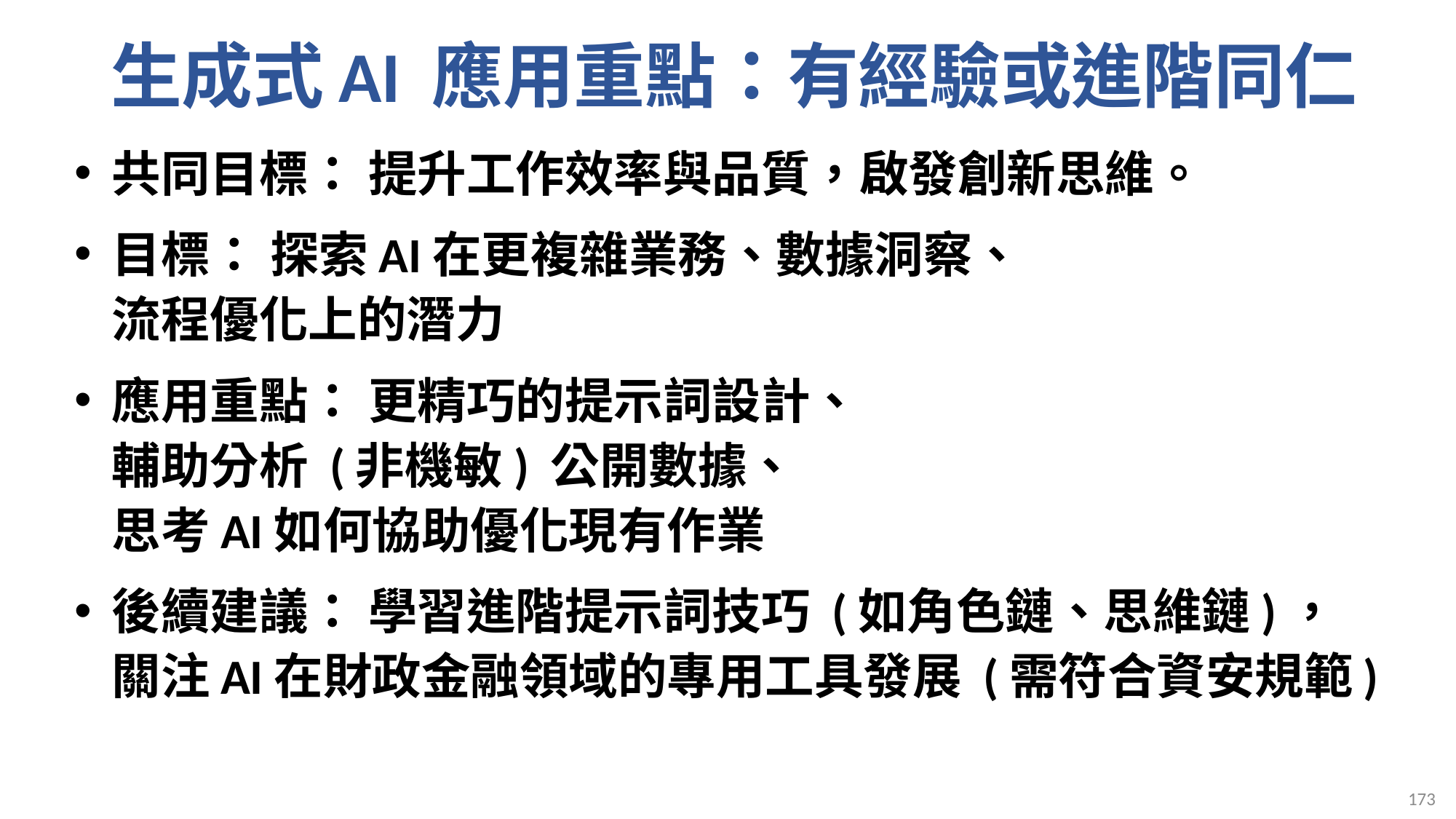

# 生成式AI 應用重點：有經驗或進階同仁
共同目標： 提升工作效率與品質，啟發創新思維。
目標： 探索AI在更複雜業務、數據洞察、
流程優化上的潛力
應用重點： 更精巧的提示詞設計、
輔助分析 (非機敏) 公開數據、
思考AI如何協助優化現有作業
後續建議： 學習進階提示詞技巧 (如角色鏈、思維鏈)，
關注AI在財政金融領域的專用工具發展 (需符合資安規範)
173